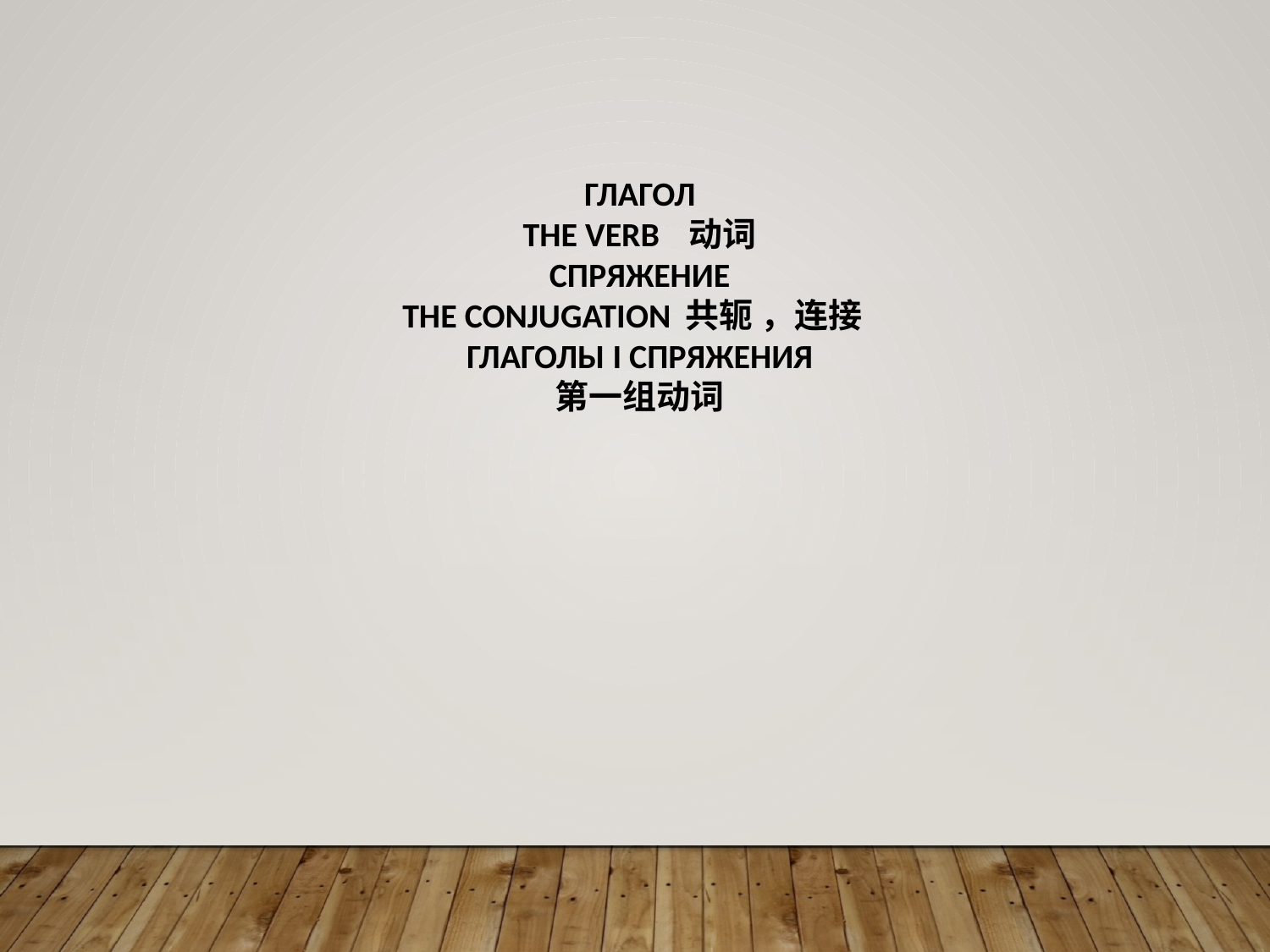

ГЛАГОЛ
THE VERB   动词
Спряжение
The Conjugation 共轭 ，连接
Глаголы I спряжения
第一组动词